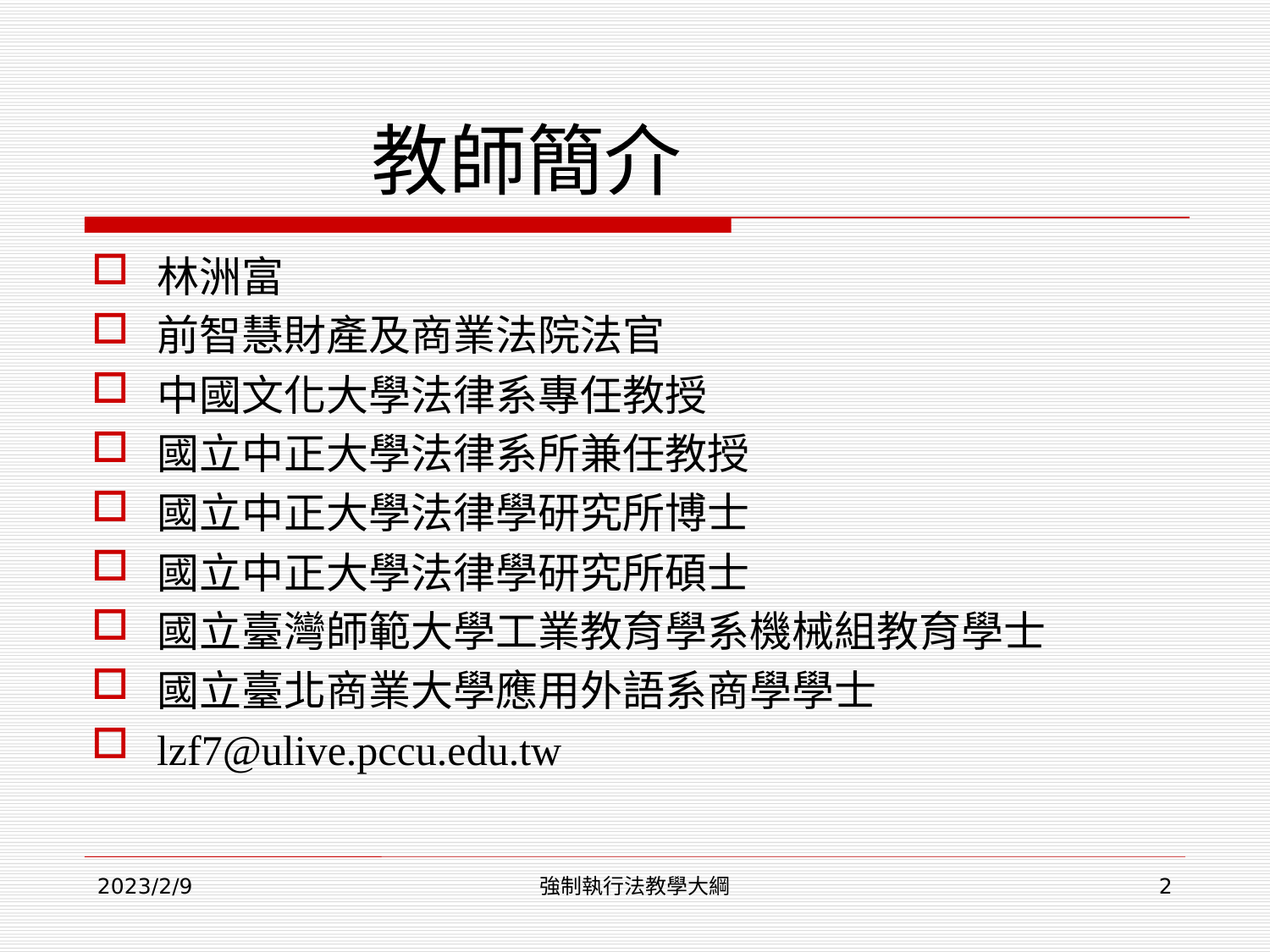

# 教師簡介
林洲富
前智慧財產及商業法院法官
中國文化大學法律系專任教授
國立中正大學法律系所兼任教授
國立中正大學法律學研究所博士
國立中正大學法律學研究所碩士
國立臺灣師範大學工業教育學系機械組教育學士
國立臺北商業大學應用外語系商學學士
lzf7@ulive.pccu.edu.tw

2023/2/9
強制執行法教學大綱
2